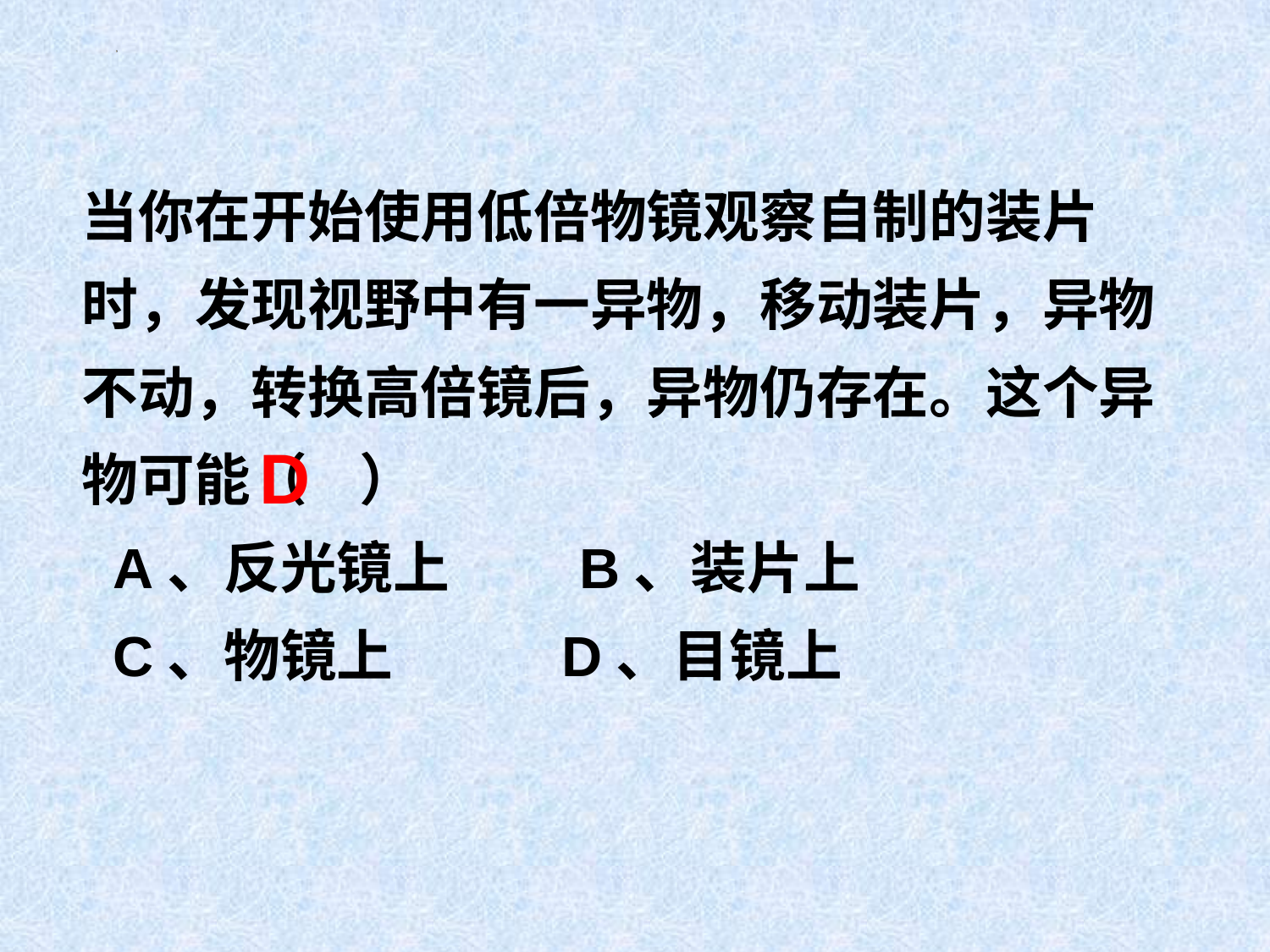

当你在开始使用低倍物镜观察自制的装片时，发现视野中有一异物，移动装片，异物不动，转换高倍镜后，异物仍存在。这个异物可能（    ）
  A、反光镜上         B、装片上
  C、物镜上            D、目镜上
D